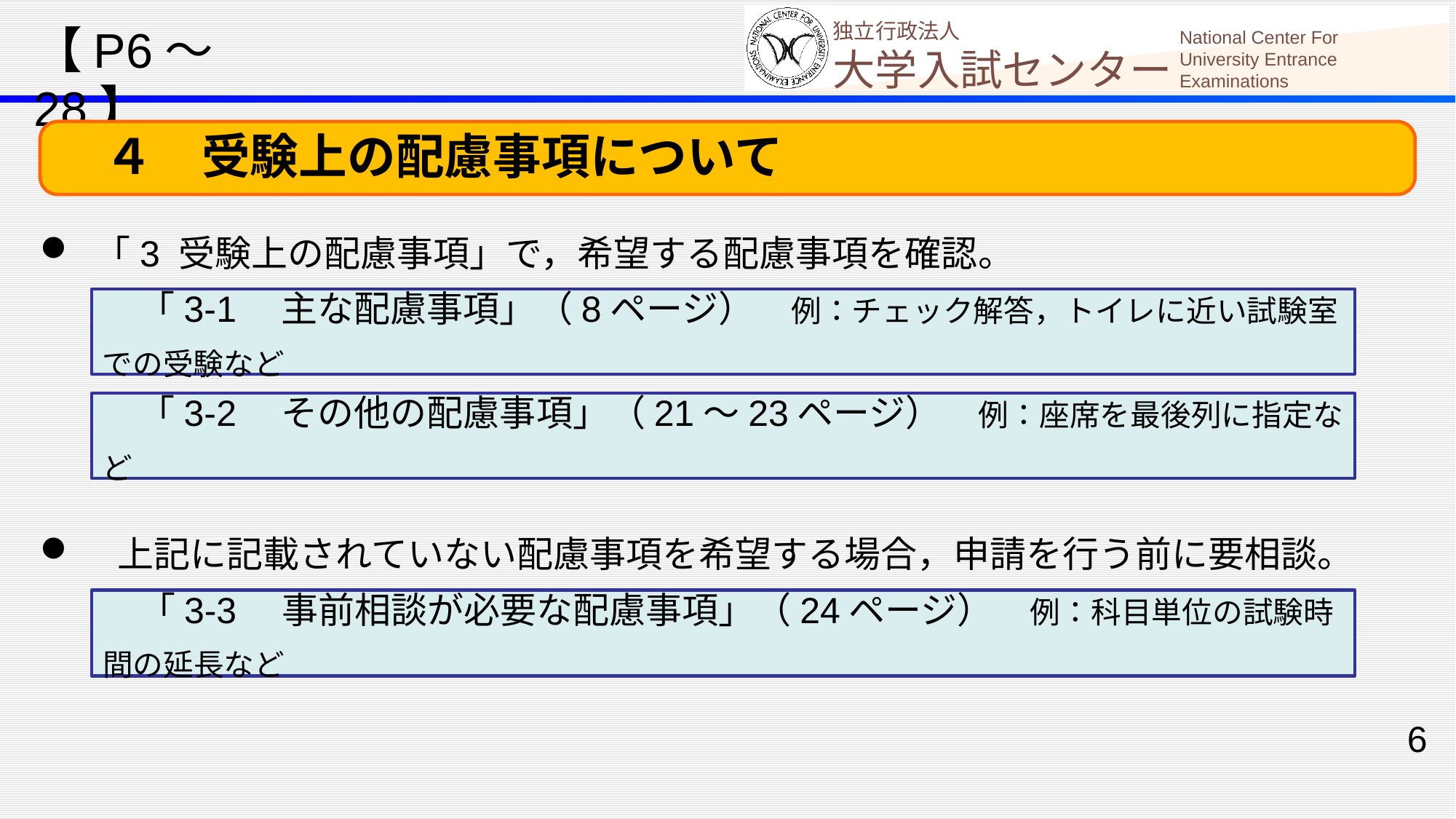

【P6～28】
　４　受験上の配慮事項について
「3 受験上の配慮事項」で，希望する配慮事項を確認。
　「3-1　主な配慮事項」（8ページ）　例：チェック解答，トイレに近い試験室での受験など
　「3-2　その他の配慮事項」（21～23ページ）　例：座席を最後列に指定など
　上記に記載されていない配慮事項を希望する場合，申請を行う前に要相談。
　「3-3　事前相談が必要な配慮事項」（24ページ）　例：科目単位の試験時間の延長など
6